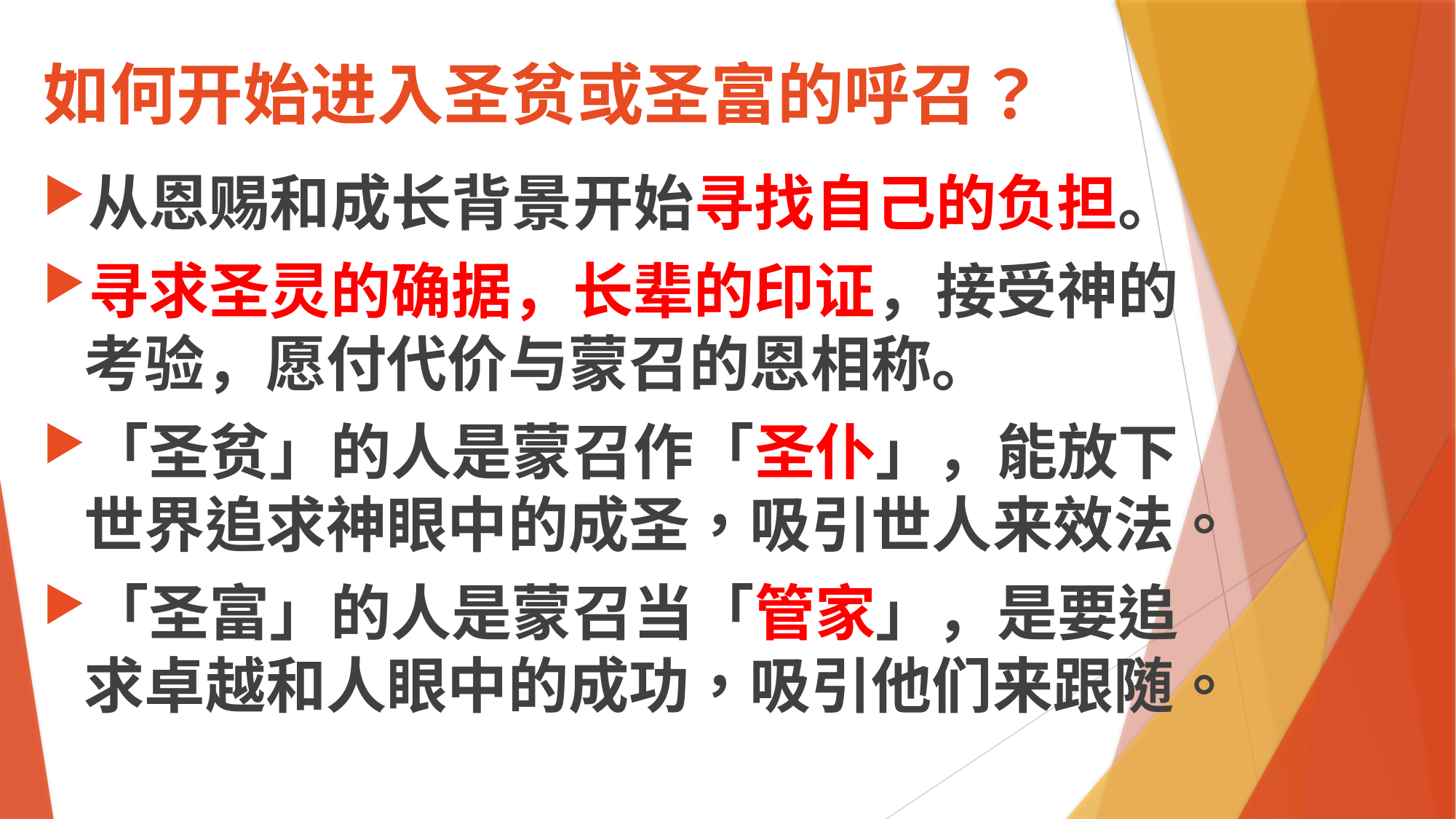

# 如何开始进入圣贫或圣富的呼召？
从恩赐和成长背景开始寻找自己的负担。
寻求圣灵的确据，长辈的印证，接受神的考验，愿付代价与蒙召的恩相称。
「圣贫」的人是蒙召作「圣仆」，能放下世界追求神眼中的成圣，吸引世人来效法。
「圣富」的人是蒙召当「管家」，是要追求卓越和人眼中的成功，吸引他们来跟随。